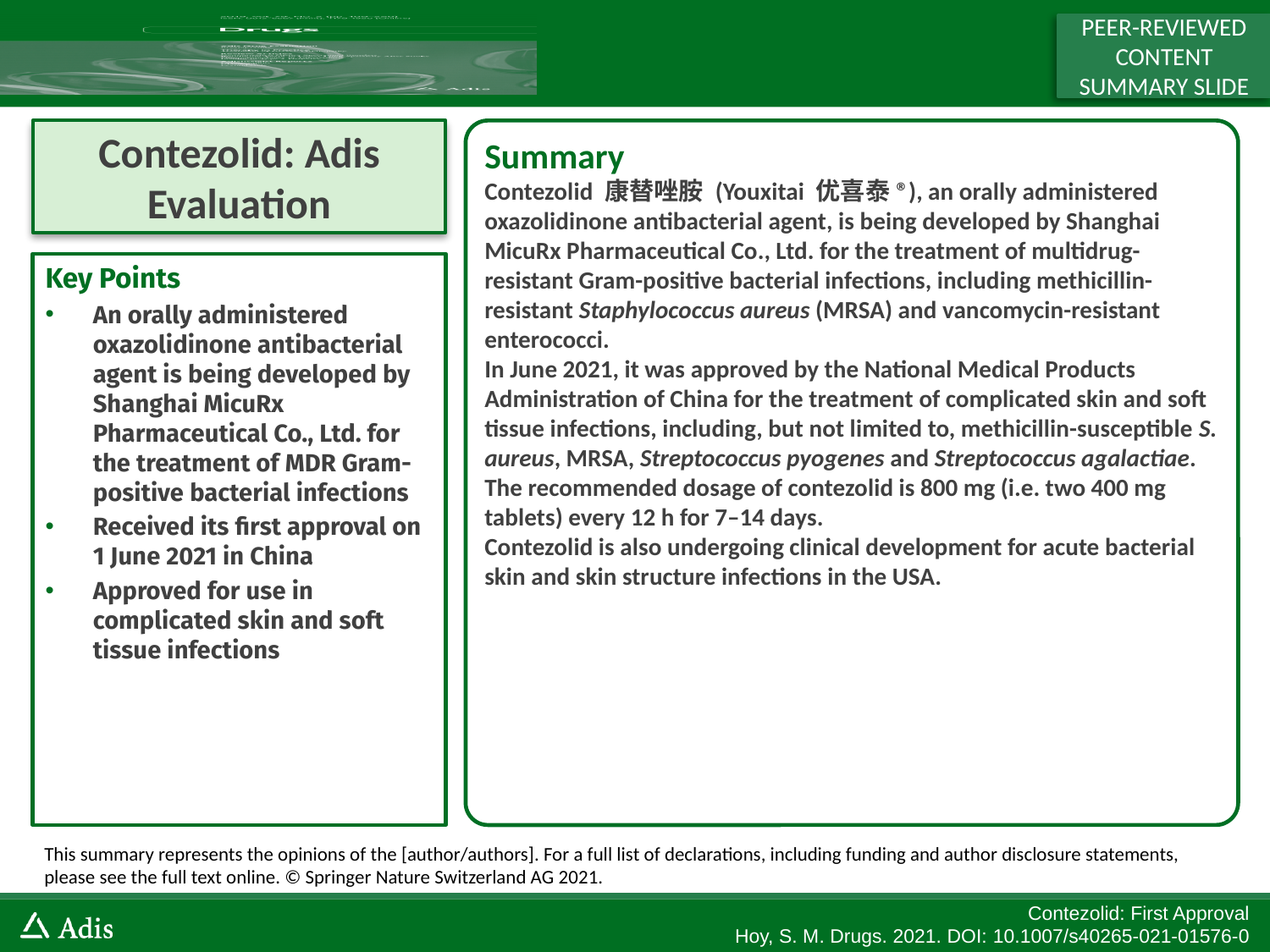

PEER-REVIEWED CONTENT SUMMARY SLIDE
Contezolid: Adis Evaluation
Summary
Contezolid 康替唑胺 (Youxitai 优喜泰®), an orally administered oxazolidinone antibacterial agent, is being developed by Shanghai MicuRx Pharmaceutical Co., Ltd. for the treatment of multidrug-resistant Gram-positive bacterial infections, including methicillin-resistant Staphylococcus aureus (MRSA) and vancomycin-resistant enterococci.
In June 2021, it was approved by the National Medical Products Administration of China for the treatment of complicated skin and soft tissue infections, including, but not limited to, methicillin-susceptible S. aureus, MRSA, Streptococcus pyogenes and Streptococcus agalactiae.
The recommended dosage of contezolid is 800 mg (i.e. two 400 mg tablets) every 12 h for 7–14 days.
Contezolid is also undergoing clinical development for acute bacterial skin and skin structure infections in the USA.
Key Points
An orally administered oxazolidinone antibacterial agent is being developed by Shanghai MicuRx Pharmaceutical Co., Ltd. for the treatment of MDR Gram-positive bacterial infections
Received its first approval on 1 June 2021 in China
Approved for use in complicated skin and soft tissue infections
This summary represents the opinions of the [author/authors]. For a full list of declarations, including funding and author disclosure statements, please see the full text online. © Springer Nature Switzerland AG 2021.
Contezolid: First Approval
Hoy, S. M. Drugs. 2021. DOI: 10.1007/s40265-021-01576-0